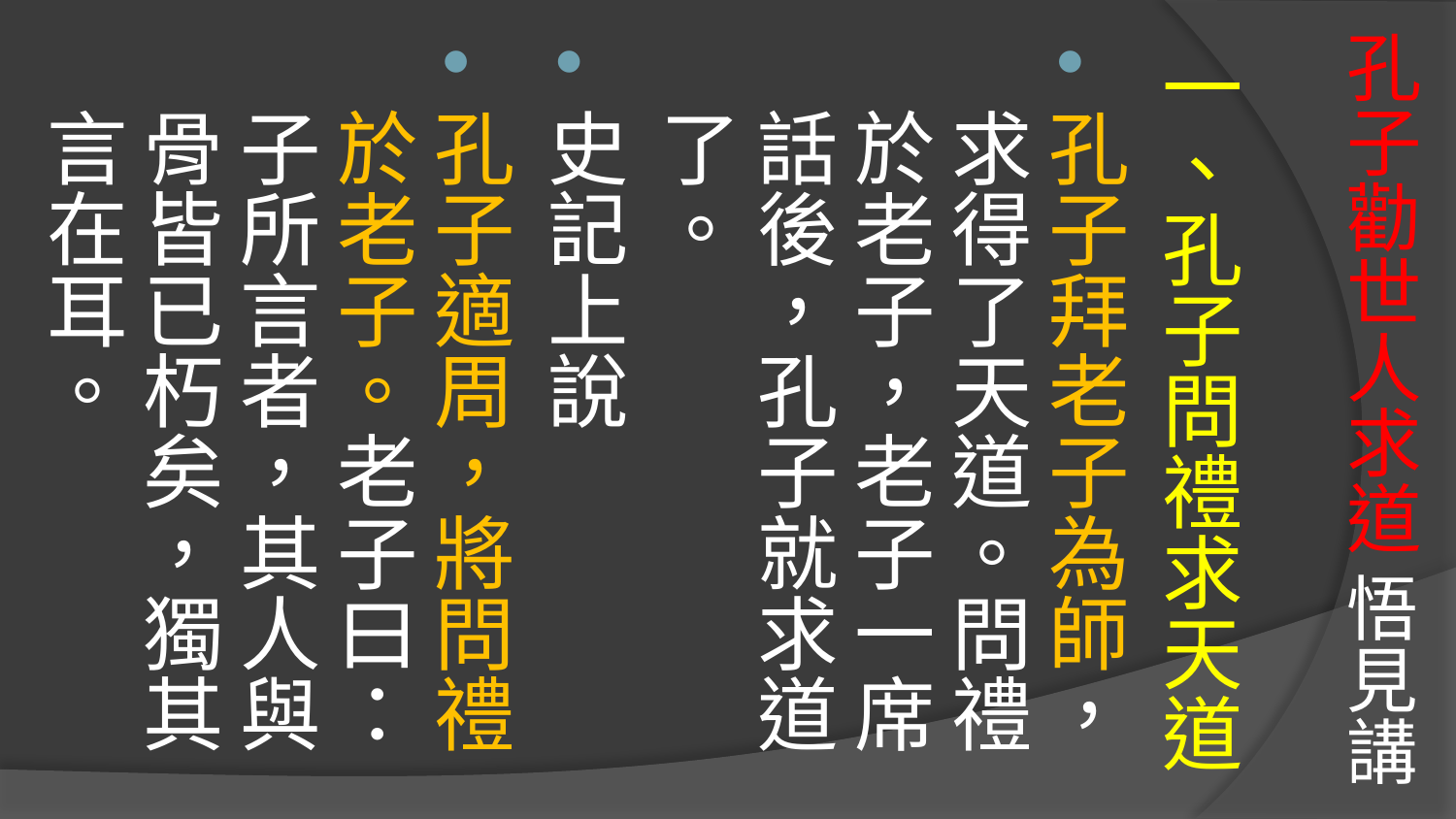

# 孔子勸世人求道 悟見講
一、孔子問禮求天道
孔子拜老子為師，求得了天道。問禮於老子，老子一席話後，孔子就求道了。
史記上說
孔子適周，將問禮於老子。老子曰：子所言者，其人與骨皆已朽矣，獨其言在耳。